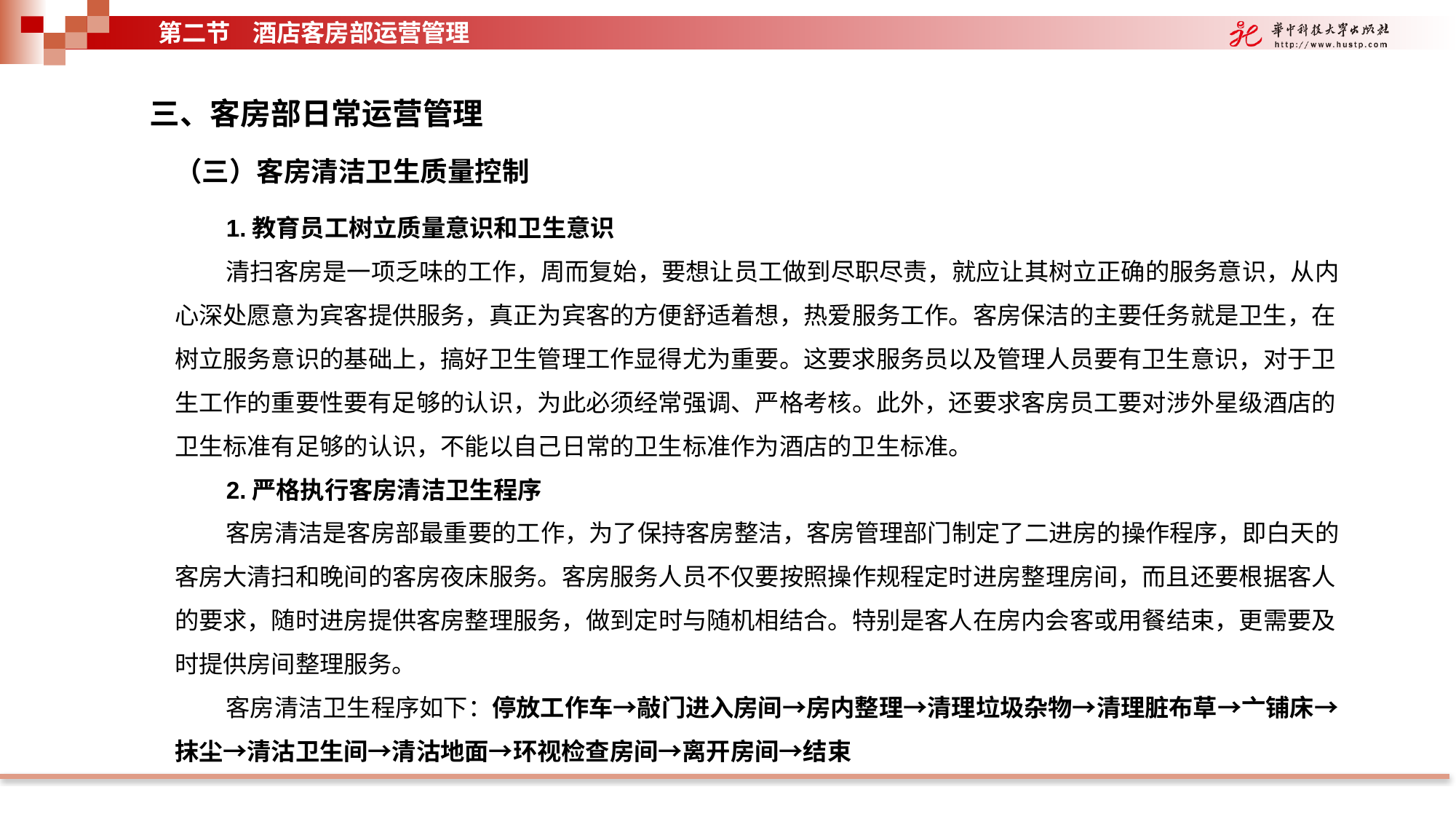

第二节    酒店客房部运营管理
三、客房部日常运营管理
（三）客房清洁卫生质量控制
1.教育员工树立质量意识和卫生意识
清扫客房是一项乏味的工作，周而复始，要想让员工做到尽职尽责，就应让其树立正确的服务意识，从内心深处愿意为宾客提供服务，真正为宾客的方便舒适着想，热爱服务工作。客房保洁的主要任务就是卫生，在树立服务意识的基础上，搞好卫生管理工作显得尤为重要。这要求服务员以及管理人员要有卫生意识，对于卫生工作的重要性要有足够的认识，为此必须经常强调、严格考核。此外，还要求客房员工要对涉外星级酒店的卫生标准有足够的认识，不能以自己日常的卫生标准作为酒店的卫生标准。
2.严格执行客房清洁卫生程序
客房清洁是客房部最重要的工作，为了保持客房整洁，客房管理部门制定了二进房的操作程序，即白天的客房大清扫和晚间的客房夜床服务。客房服务人员不仅要按照操作规程定时进房整理房间，而且还要根据客人的要求，随时进房提供客房整理服务，做到定时与随机相结合。特别是客人在房内会客或用餐结束，更需要及时提供房间整理服务。
客房清洁卫生程序如下：停放工作车→敲门进入房间→房内整理→清理垃圾杂物→清理脏布草→亠铺床→抹尘→清沽卫生间→清沽地面→环视检查房间→离开房间→结束